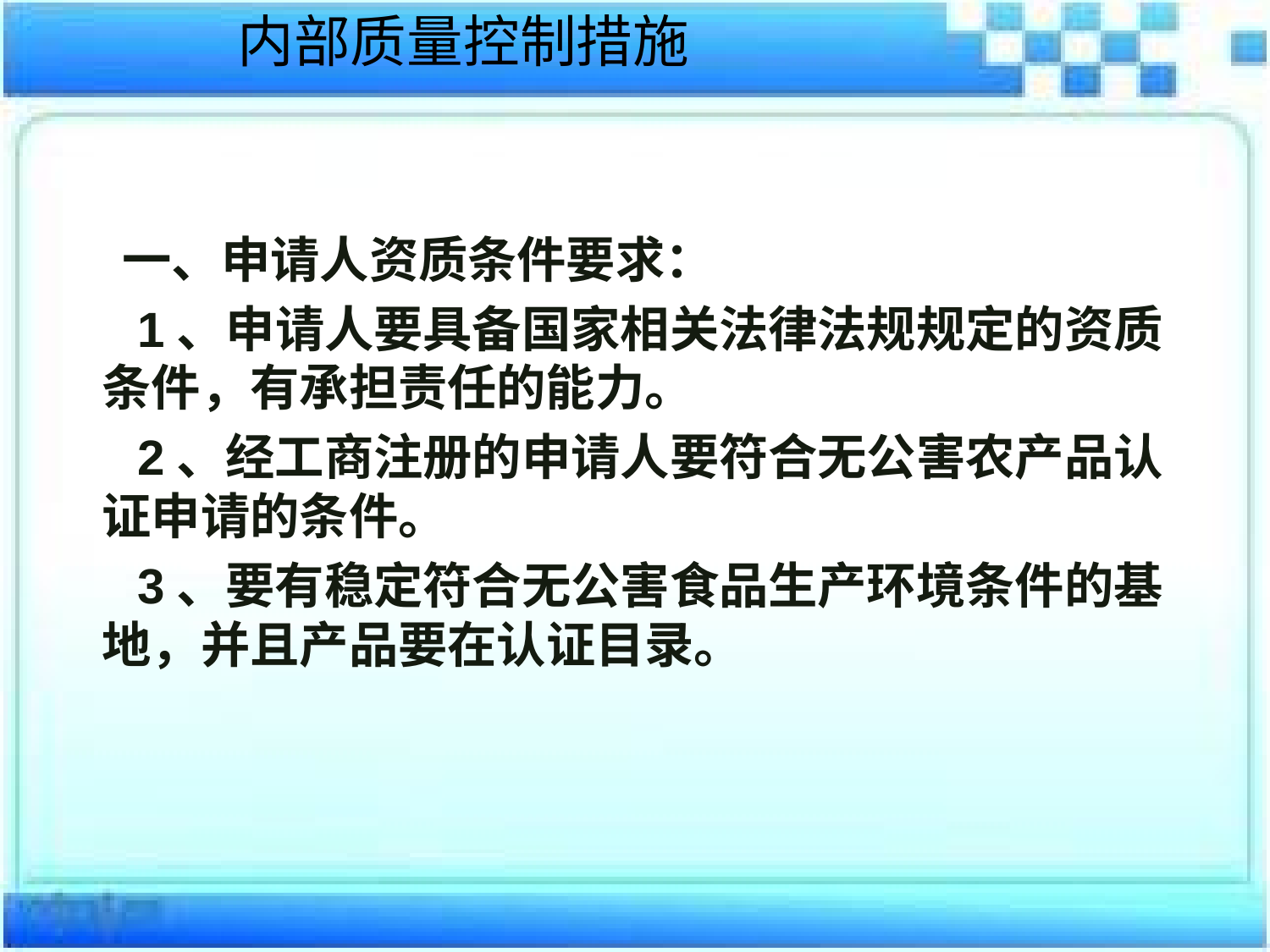

内部质量控制措施
     一、申请人资质条件要求：
      1、申请人要具备国家相关法律法规规定的资质条件，有承担责任的能力。
      2、经工商注册的申请人要符合无公害农产品认证申请的条件。
      3、要有稳定符合无公害食品生产环境条件的基地，并且产品要在认证目录。